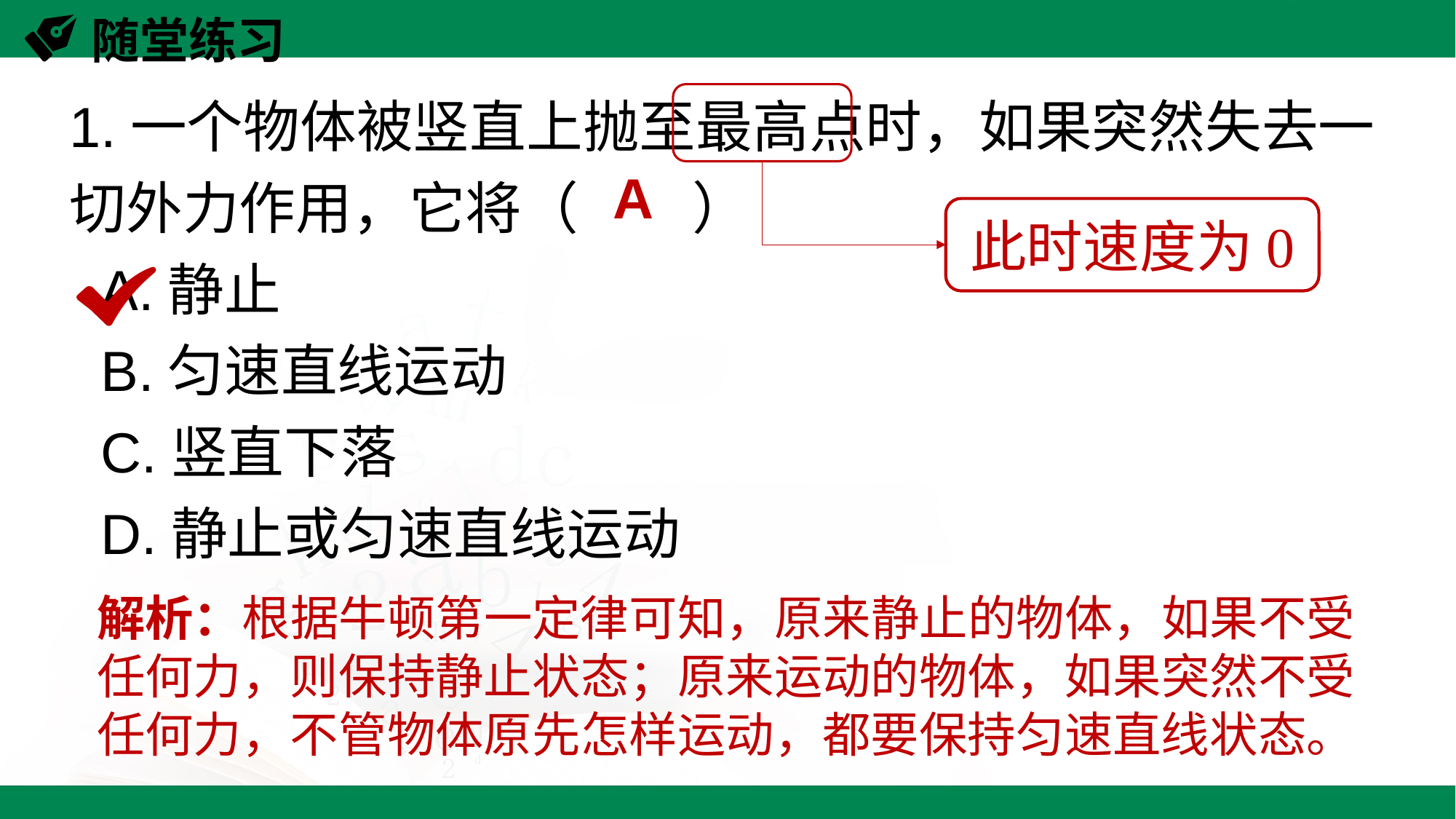

随堂练习

1.一个物体被竖直上抛至最高点时，如果突然失去一切外力作用，它将（　　）
  A.静止
  B.匀速直线运动
  C.竖直下落
  D.静止或匀速直线运动

A
此时速度为0

解析：根据牛顿第一定律可知，原来静止的物体，如果不受任何力，则保持静止状态；原来运动的物体，如果突然不受任何力，不管物体原先怎样运动，都要保持匀速直线状态。